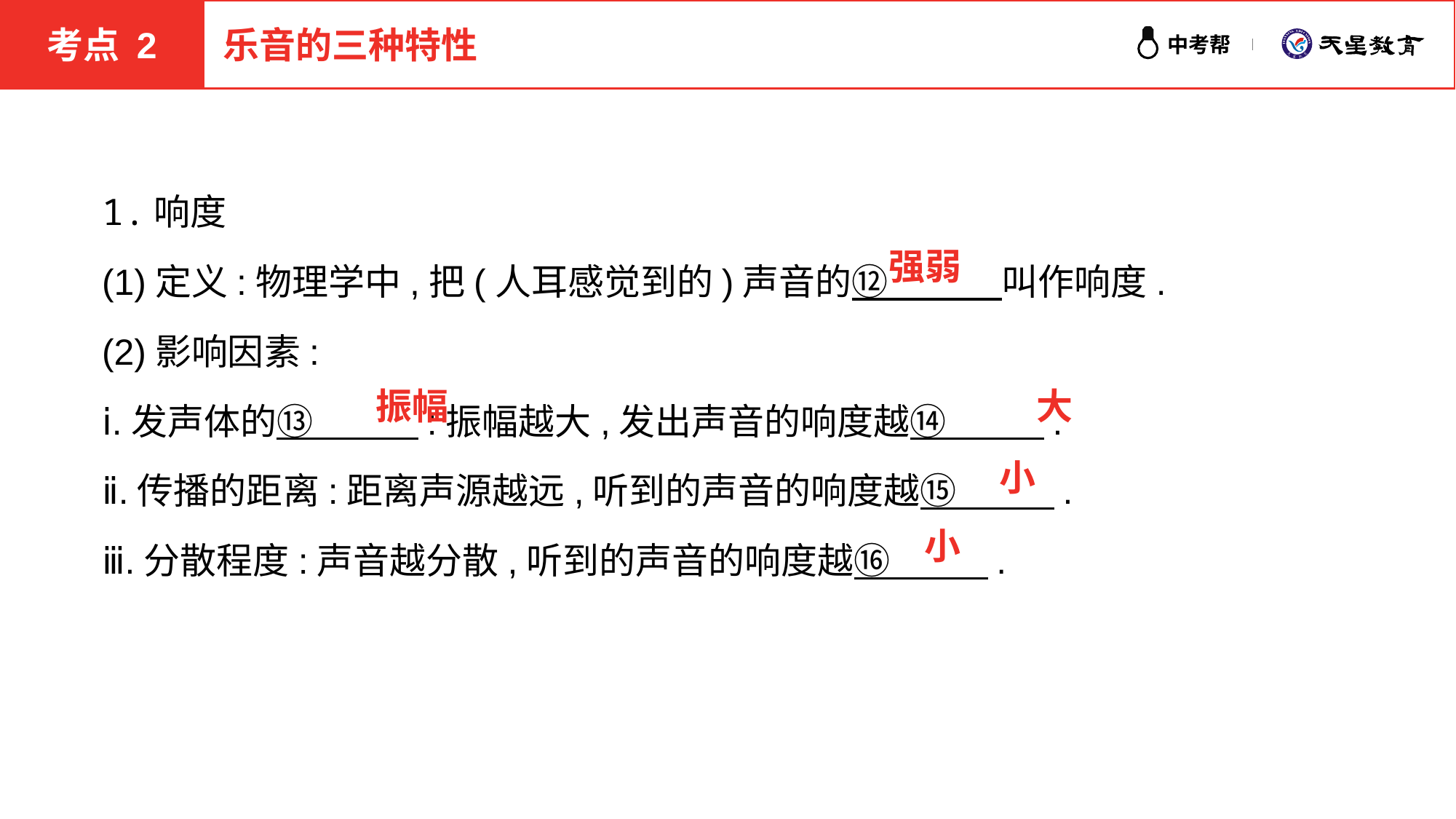

考点 2
乐音的三种特性
1.响度
(1)定义:物理学中,把(人耳感觉到的)声音的⑫ 　    　叫作响度.
(2)影响因素:
ⅰ.发声体的⑬ 　   　:振幅越大,发出声音的响度越⑭ 　  　.
ⅱ.传播的距离:距离声源越远,听到的声音的响度越⑮ 　  　.
ⅲ.分散程度:声音越分散,听到的声音的响度越⑯ 　  　.
强弱
大
振幅
小
小